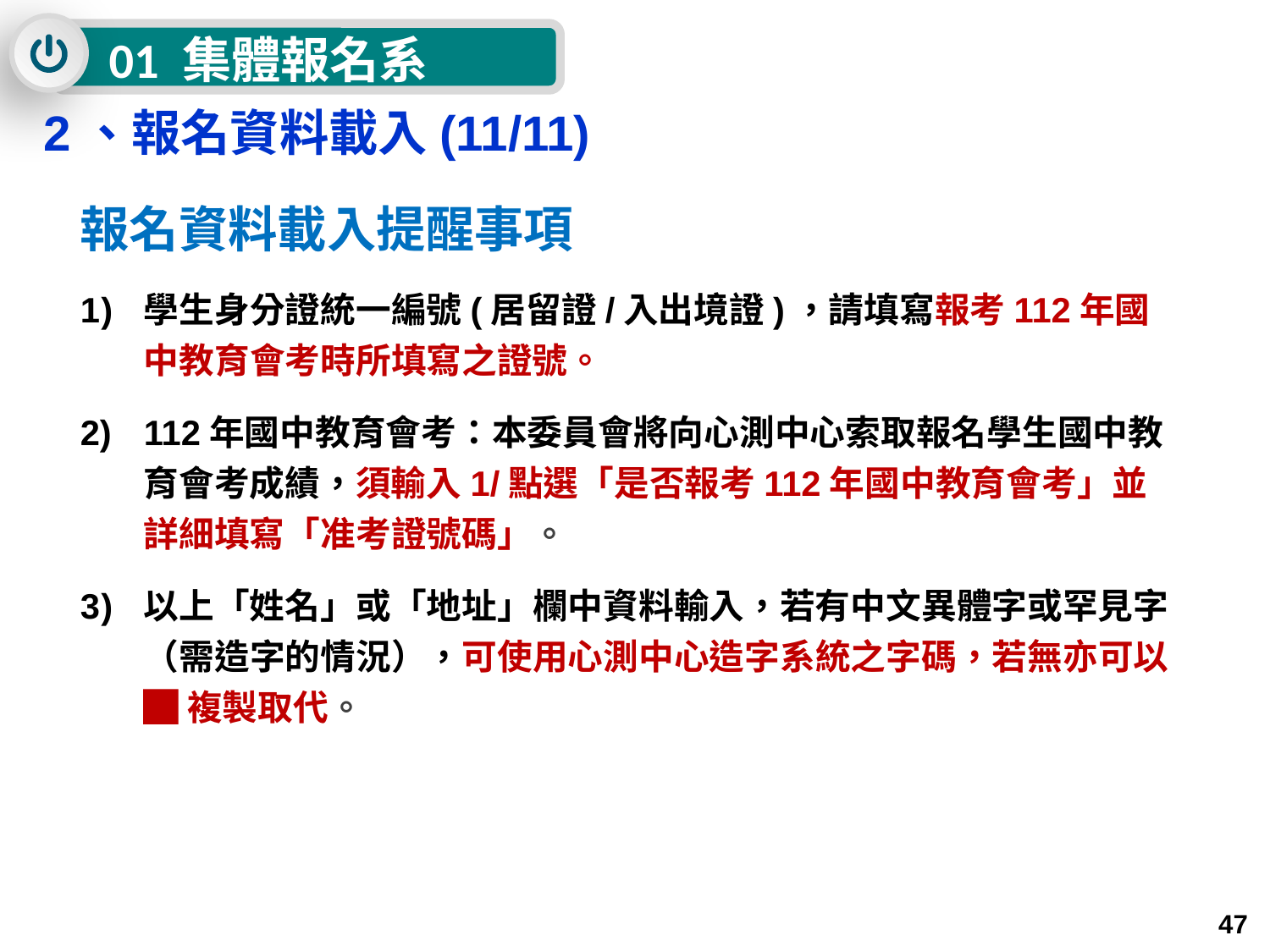

01 集體報名系統
2、報名資料載入(11/11)
報名資料載入提醒事項
學生身分證統一編號(居留證/入出境證)，請填寫報考112年國中教育會考時所填寫之證號。
112年國中教育會考：本委員會將向心測中心索取報名學生國中教育會考成績，須輸入1/點選「是否報考112年國中教育會考」並詳細填寫「准考證號碼」。
以上「姓名」或「地址」欄中資料輸入，若有中文異體字或罕見字（需造字的情況），可使用心測中心造字系統之字碼，若無亦可以 █ 複製取代。

47